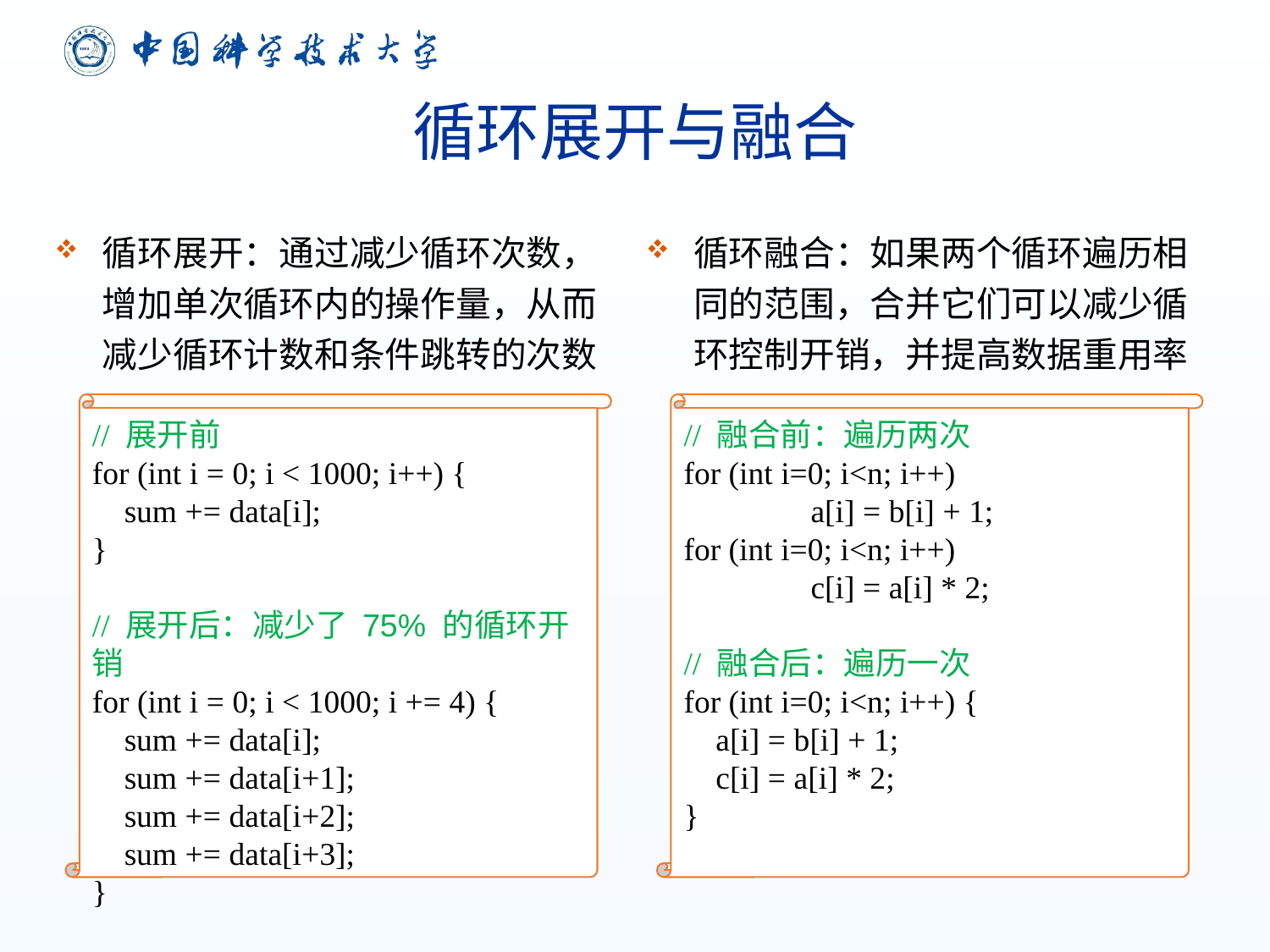

# 循环展开与融合
循环融合：如果两个循环遍历相同的范围，合并它们可以减少循环控制开销，并提高数据重用率
循环展开：通过减少循环次数，增加单次循环内的操作量，从而减少循环计数和条件跳转的次数
// 展开前
for (int i = 0; i < 1000; i++) {
    sum += data[i];
}

// 展开后：减少了 75% 的循环开销
for (int i = 0; i < 1000; i += 4) {
    sum += data[i];
    sum += data[i+1];
    sum += data[i+2];
    sum += data[i+3];
}
// 融合前：遍历两次
for (int i=0; i<n; i++)
	a[i] = b[i] + 1;
for (int i=0; i<n; i++)
	c[i] = a[i] * 2;

// 融合后：遍历一次
for (int i=0; i<n; i++) {
    a[i] = b[i] + 1;
    c[i] = a[i] * 2;
}